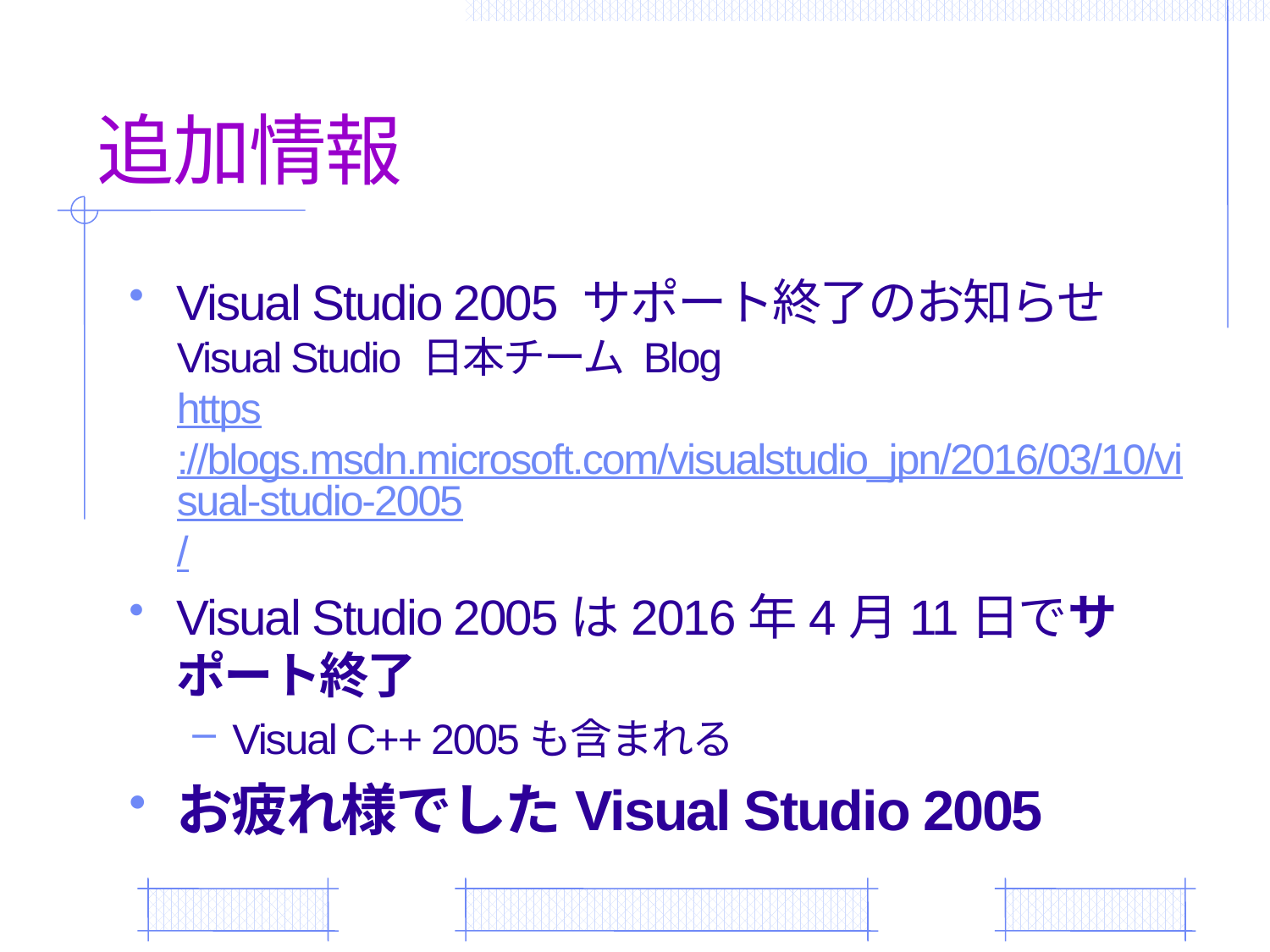

# 追加情報
Visual Studio 2005 サポート終了のお知らせ
Visual Studio 日本チーム Blog
https://blogs.msdn.microsoft.com/visualstudio_jpn/2016/03/10/visual-studio-2005/
Visual Studio 2005は2016年4月11日でサポート終了
Visual C++ 2005も含まれる
お疲れ様でしたVisual Studio 2005